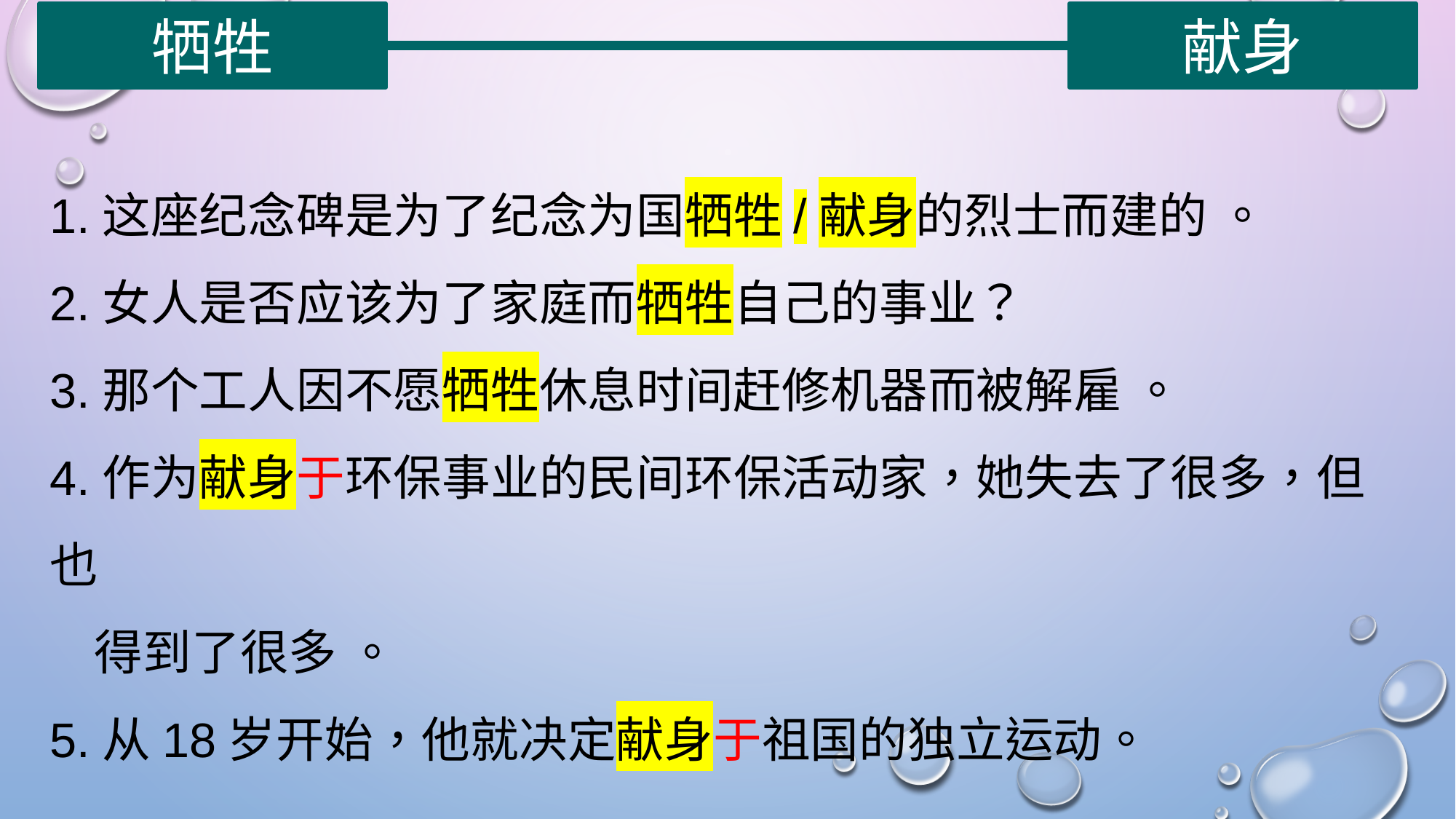

牺牲
献身
|  |
| --- |
1.这座纪念碑是为了纪念为国牺牲/献身的烈士而建的 。
2.女人是否应该为了家庭而牺牲自己的事业？
3.那个工人因不愿牺牲休息时间赶修机器而被解雇 。
4.作为献身于环保事业的民间环保活动家，她失去了很多，但也
   得到了很多 。
5.从18岁开始，他就决定献身于祖国的独立运动。